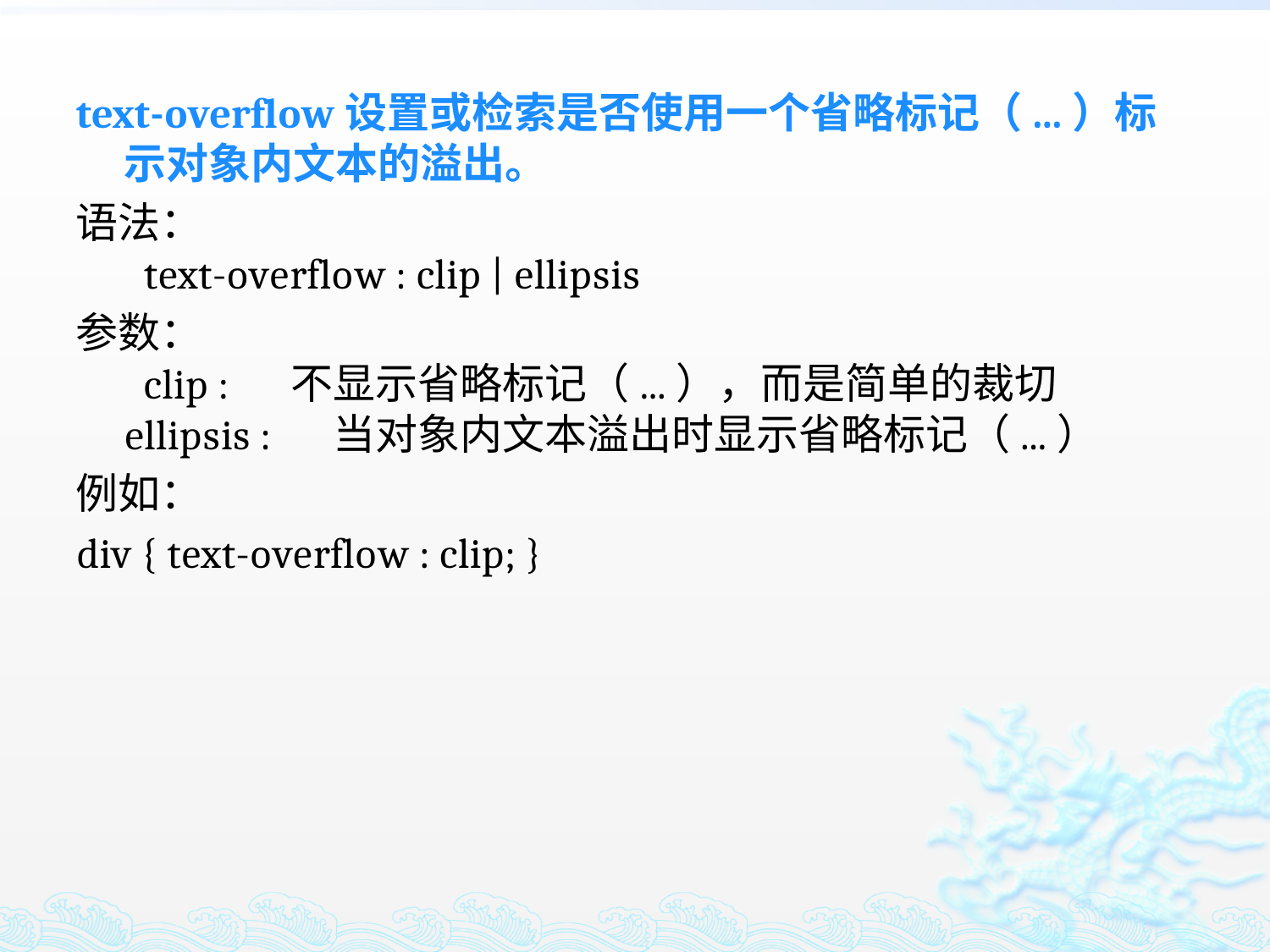

text-overflow设置或检索是否使用一个省略标记（...）标示对象内文本的溢出。
语法：
 text-overflow : clip | ellipsis
参数：
 clip : 　不显示省略标记（...），而是简单的裁切
ellipsis : 　当对象内文本溢出时显示省略标记（...）
例如：
div { text-overflow : clip; }